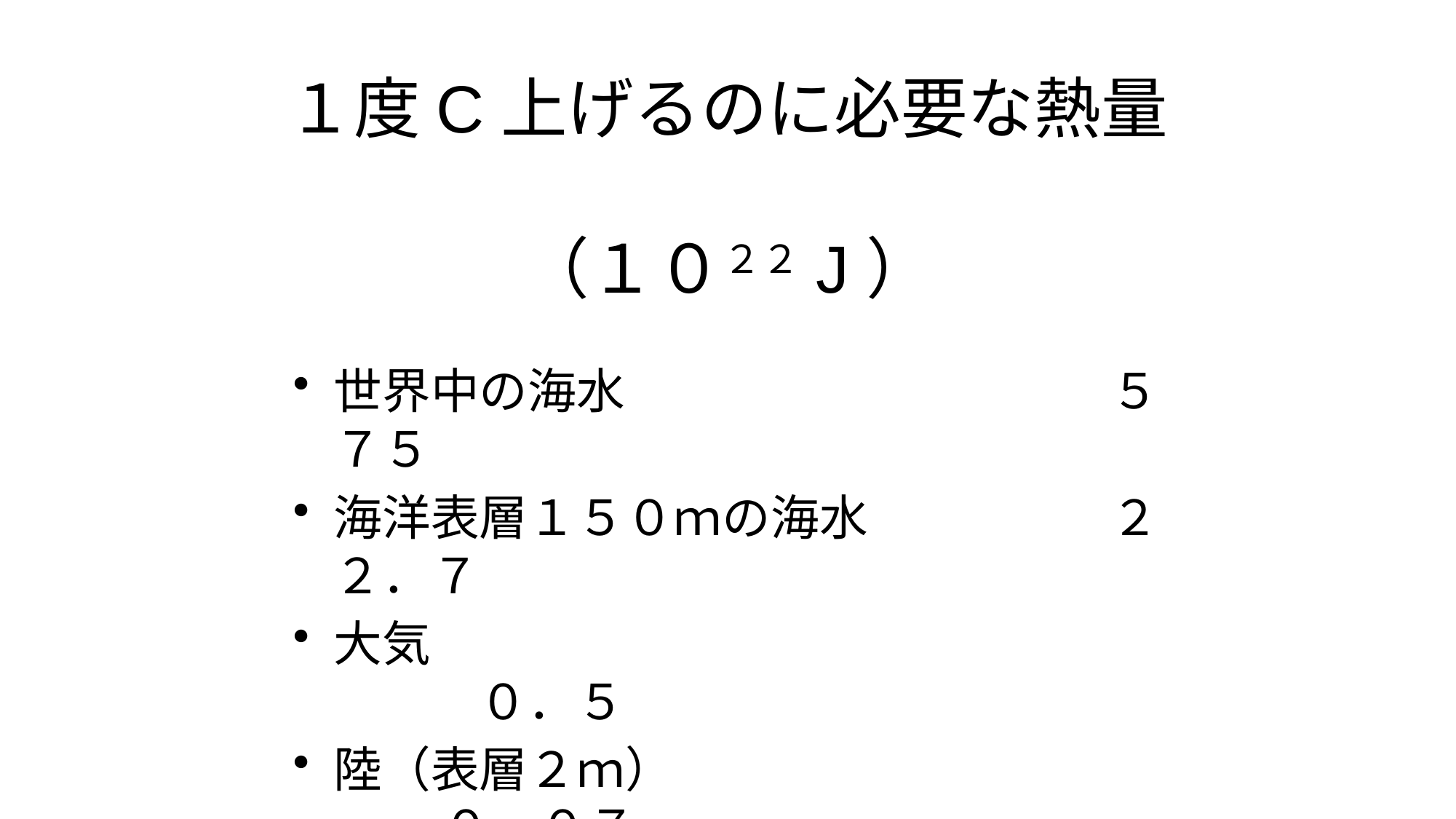

# １度C上げるのに必要な熱量　 （１０２２J）
世界中の海水　　　　　　　　　　５７５
海洋表層１５０ｍの海水　　　　　２２．７
大気　　　　　　　　　　　　　　　　　　０．５
陸（表層２ｍ）　　　　　　　　　　　　 ０．０７